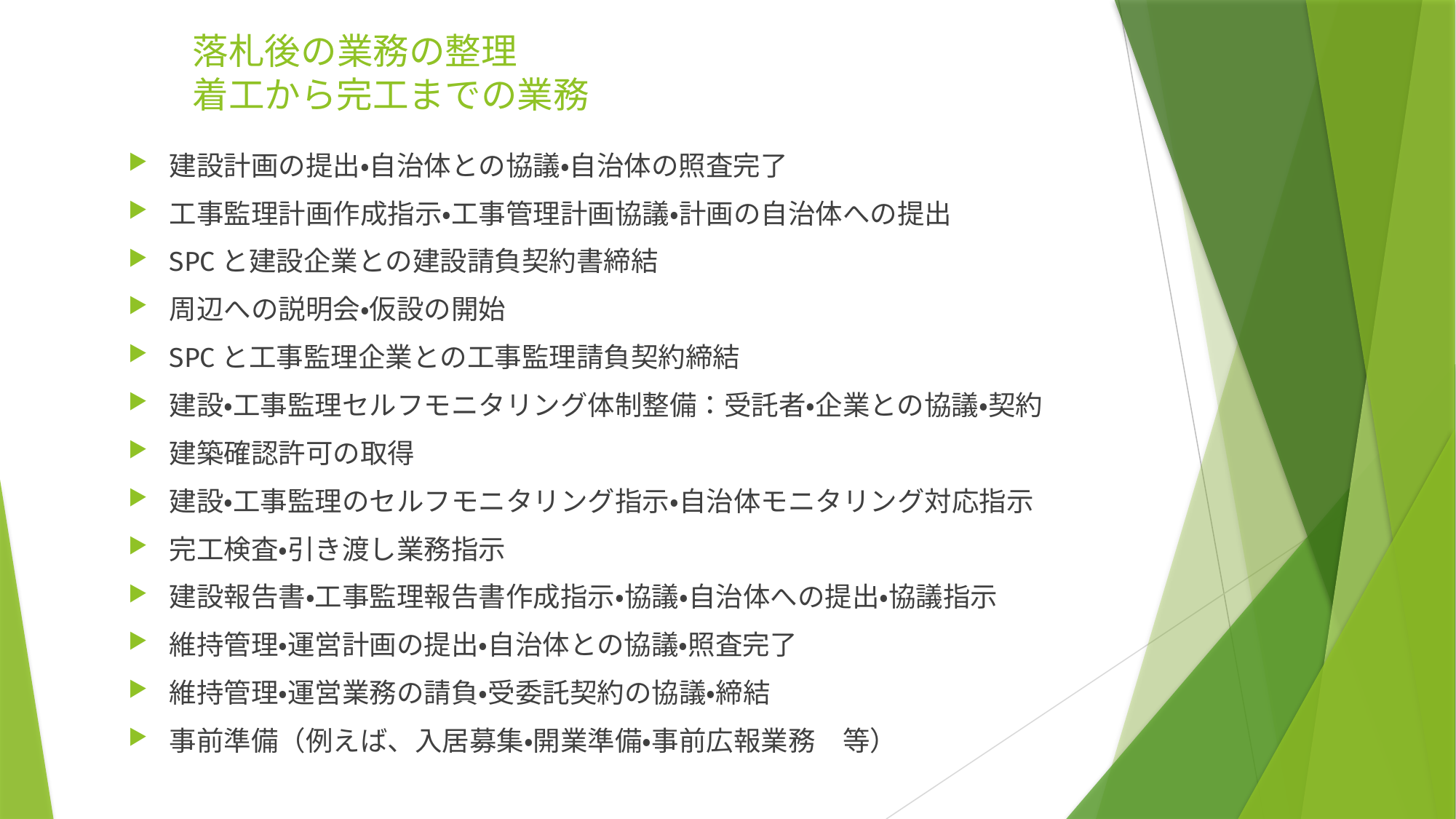

# 落札後の業務の整理 着工から完工までの業務
建設計画の提出・自治体との協議・自治体の照査完了
工事監理計画作成指示・工事管理計画協議・計画の自治体への提出
SPCと建設企業との建設請負契約書締結
周辺への説明会・仮設の開始
SPCと工事監理企業との工事監理請負契約締結
建設・工事監理セルフモニタリング体制整備：受託者・企業との協議・契約
建築確認許可の取得
建設・工事監理のセルフモニタリング指示・自治体モニタリング対応指示
完工検査・引き渡し業務指示
建設報告書・工事監理報告書作成指示・協議・自治体への提出・協議指示
維持管理・運営計画の提出・自治体との協議・照査完了
維持管理・運営業務の請負・受委託契約の協議・締結
事前準備（例えば、入居募集・開業準備・事前広報業務　等）